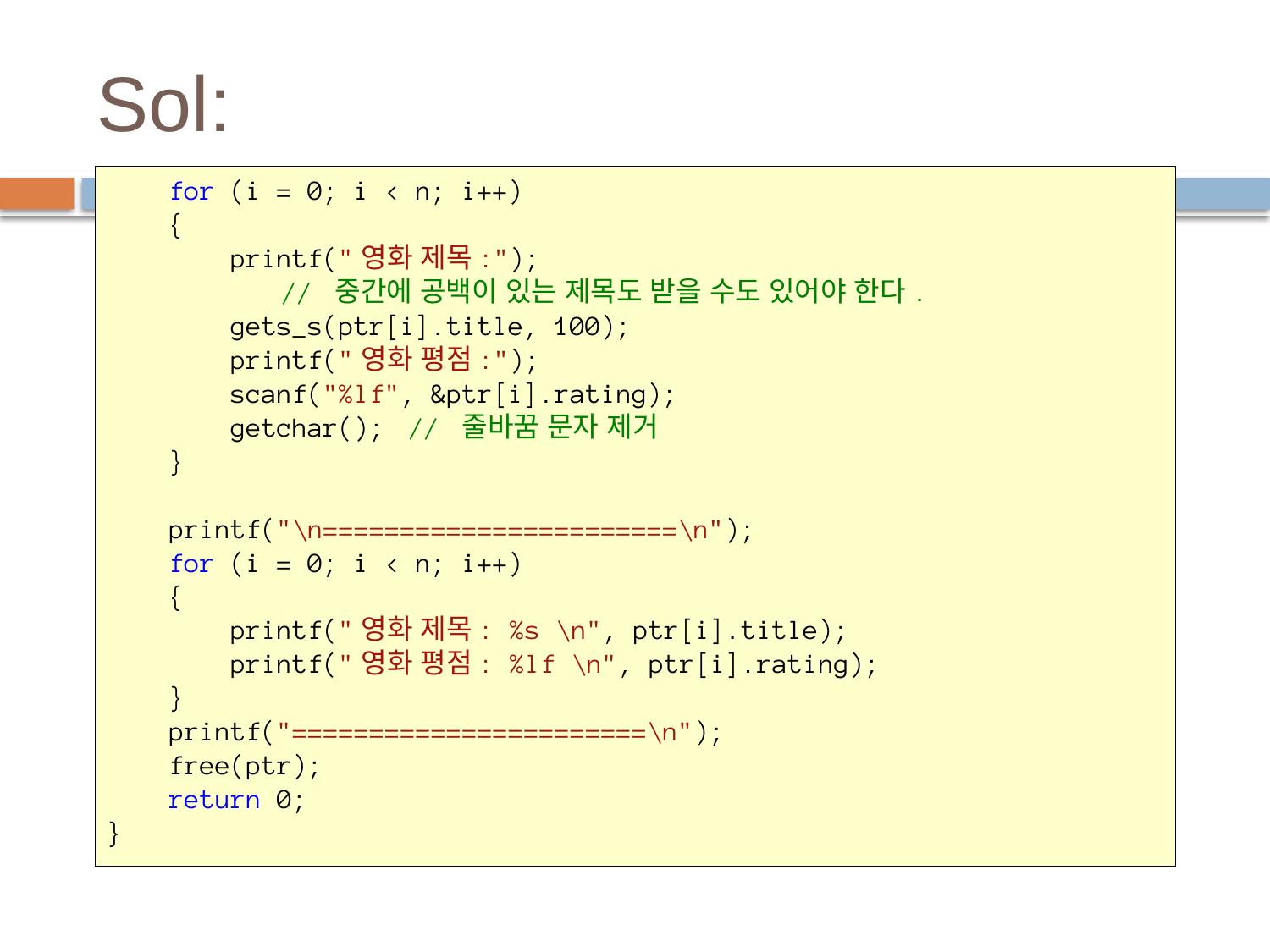

# Sol:
    for (i = 0; i < n; i++)
    {
        printf("영화 제목:");
		// 중간에 공백이 있는 제목도 받을 수도 있어야 한다.
        gets_s(ptr[i].title, 100);
        printf("영화 평점:");
        scanf("%lf", &ptr[i].rating);
        getchar();	// 줄바꿈 문자 제거
    }

    printf("\n=======================\n");
    for (i = 0; i < n; i++)
    {
        printf("영화 제목: %s \n", ptr[i].title);
        printf("영화 평점: %lf \n", ptr[i].rating);
    }
    printf("=======================\n");
    free(ptr);
    return 0;
}